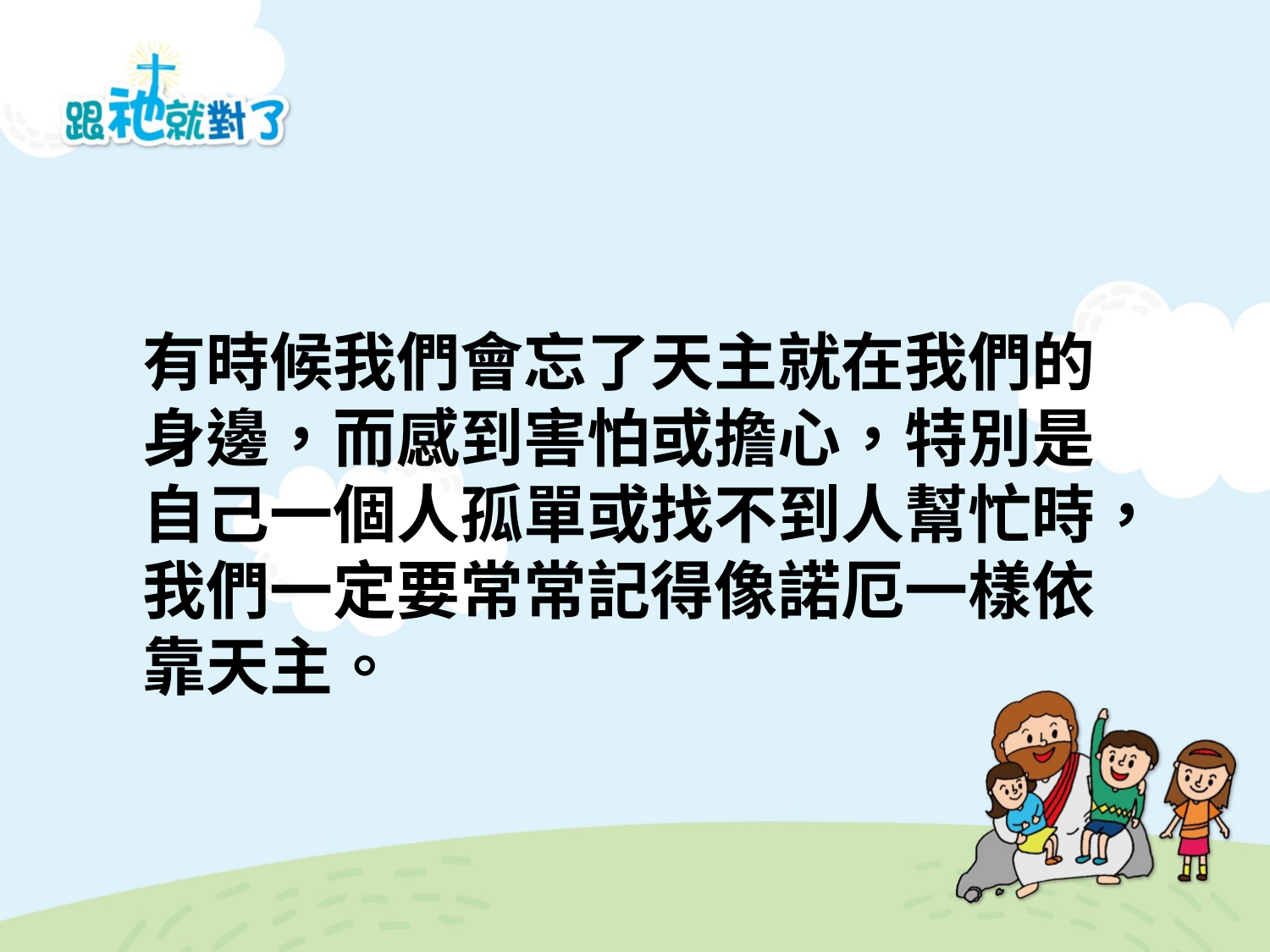

有時候我們會忘了天主就在我們的身邊，而感到害怕或擔心，特別是自己一個人孤單或找不到人幫忙時，我們一定要常常記得像諾厄一樣依靠天主。